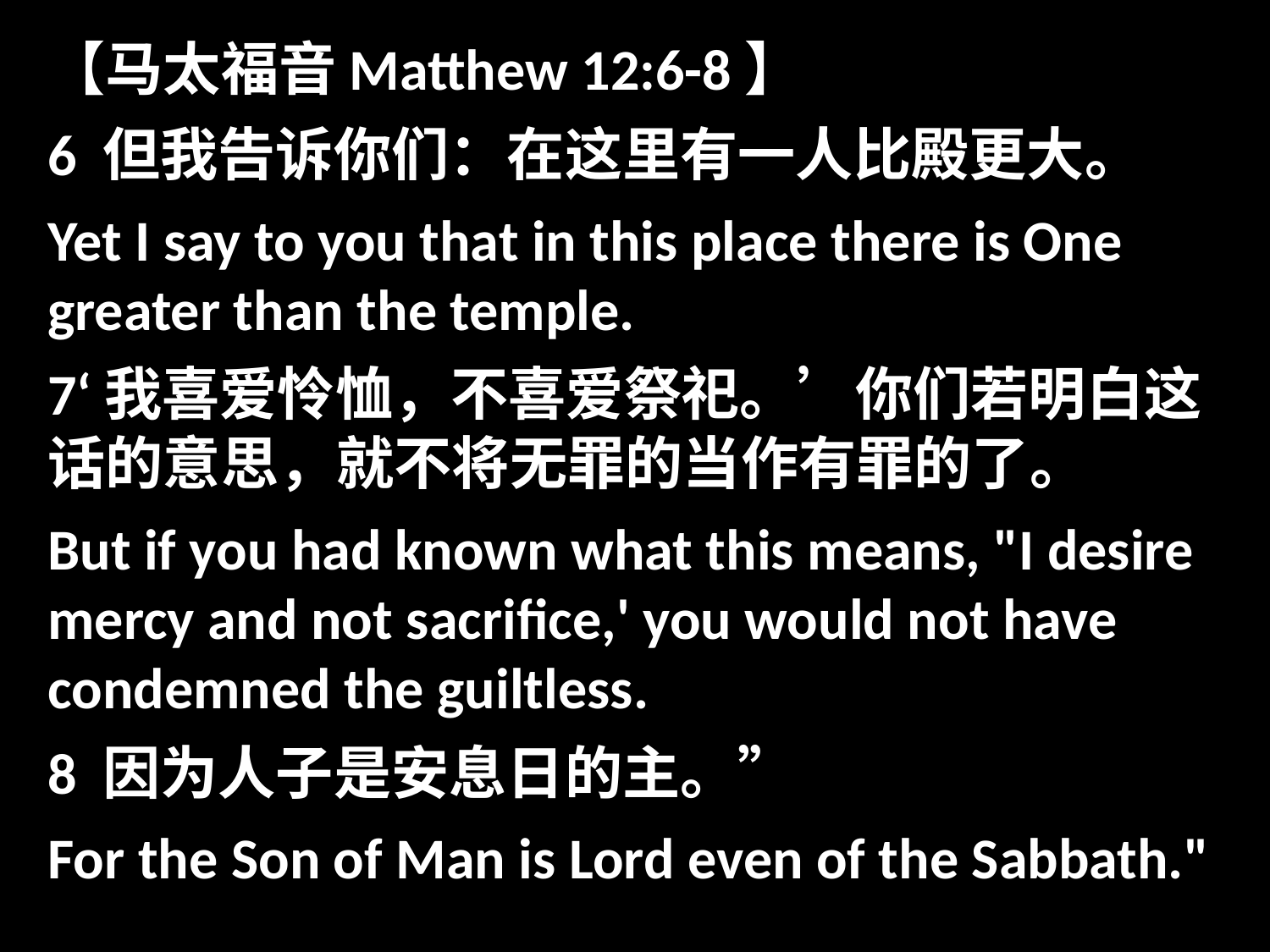

【马太福音Matthew 12:6-8】
6 但我告诉你们：在这里有一人比殿更大。
Yet I say to you that in this place there is One greater than the temple.
7‘我喜爱怜恤，不喜爱祭祀。’你们若明白这话的意思，就不将无罪的当作有罪的了。
But if you had known what this means, "I desire mercy and not sacrifice,' you would not have condemned the guiltless.
8 因为人子是安息日的主。”
For the Son of Man is Lord even of the Sabbath."